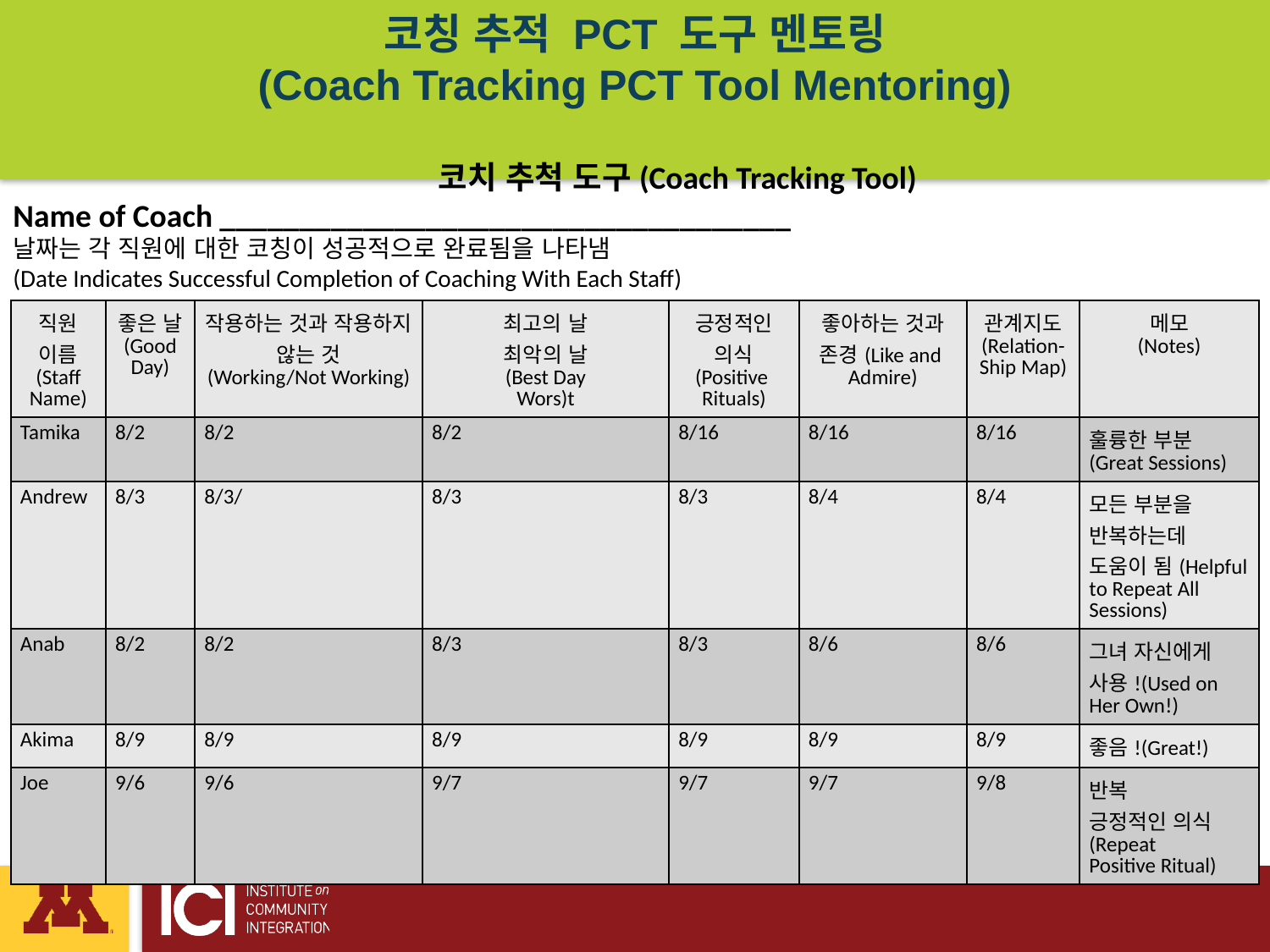

# 코칭 추적 PCT 도구 멘토링 (Coach Tracking PCT Tool Mentoring)
코치 추척 도구(Coach Tracking Tool)
Name of Coach ____________________________________
날짜는 각 직원에 대한 코칭이 성공적으로 완료됨을 나타냄
(Date Indicates Successful Completion of Coaching With Each Staff)
| 직원 이름 (Staff Name) | 좋은 날 (Good Day) | 작용하는 것과 작용하지 않는 것 (Working/Not Working) | 최고의 날 최악의 날 (Best Day Wors)t | 긍정적인 의식 (Positive Rituals) | 좋아하는 것과 존경(Like and Admire) | 관계지도 (Relation- Ship Map) | 메모 (Notes) |
| --- | --- | --- | --- | --- | --- | --- | --- |
| Tamika | 8/2 | 8/2 | 8/2 | 8/16 | 8/16 | 8/16 | 훌륭한 부분(Great Sessions) |
| Andrew | 8/3 | 8/3/ | 8/3 | 8/3 | 8/4 | 8/4 | 모든 부분을 반복하는데 도움이 됨(Helpful to Repeat All Sessions) |
| Anab | 8/2 | 8/2 | 8/3 | 8/3 | 8/6 | 8/6 | 그녀 자신에게 사용!(Used on Her Own!) |
| Akima | 8/9 | 8/9 | 8/9 | 8/9 | 8/9 | 8/9 | 좋음!(Great!) |
| Joe | 9/6 | 9/6 | 9/7 | 9/7 | 9/7 | 9/8 | 반복 긍정적인 의식(Repeat Positive Ritual) |